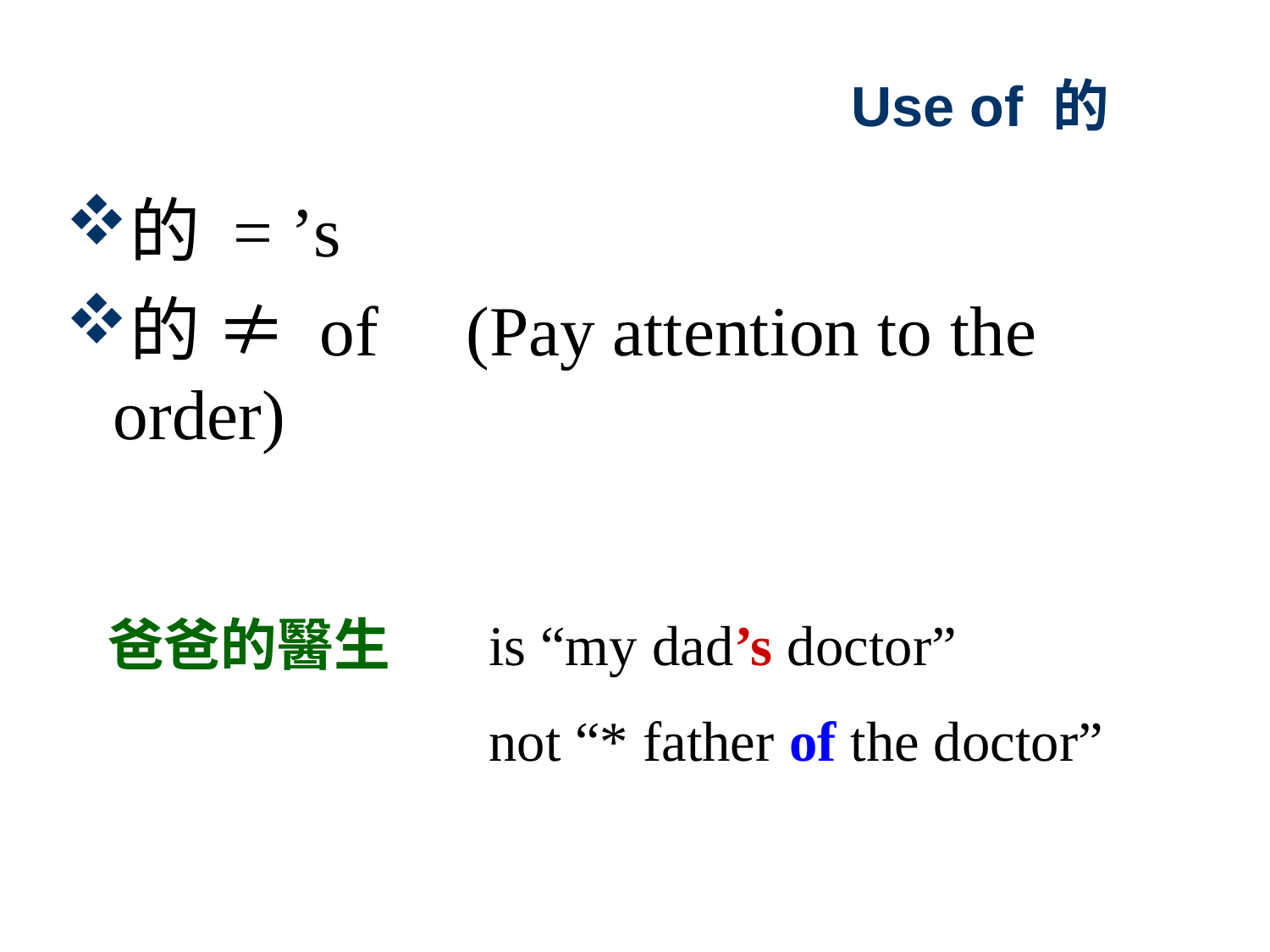

# Use of 的
的 = ’s
的 ≠ of     (Pay attention to the order)
爸爸的醫生	is “my dad’s doctor”
			not “* father of the doctor”